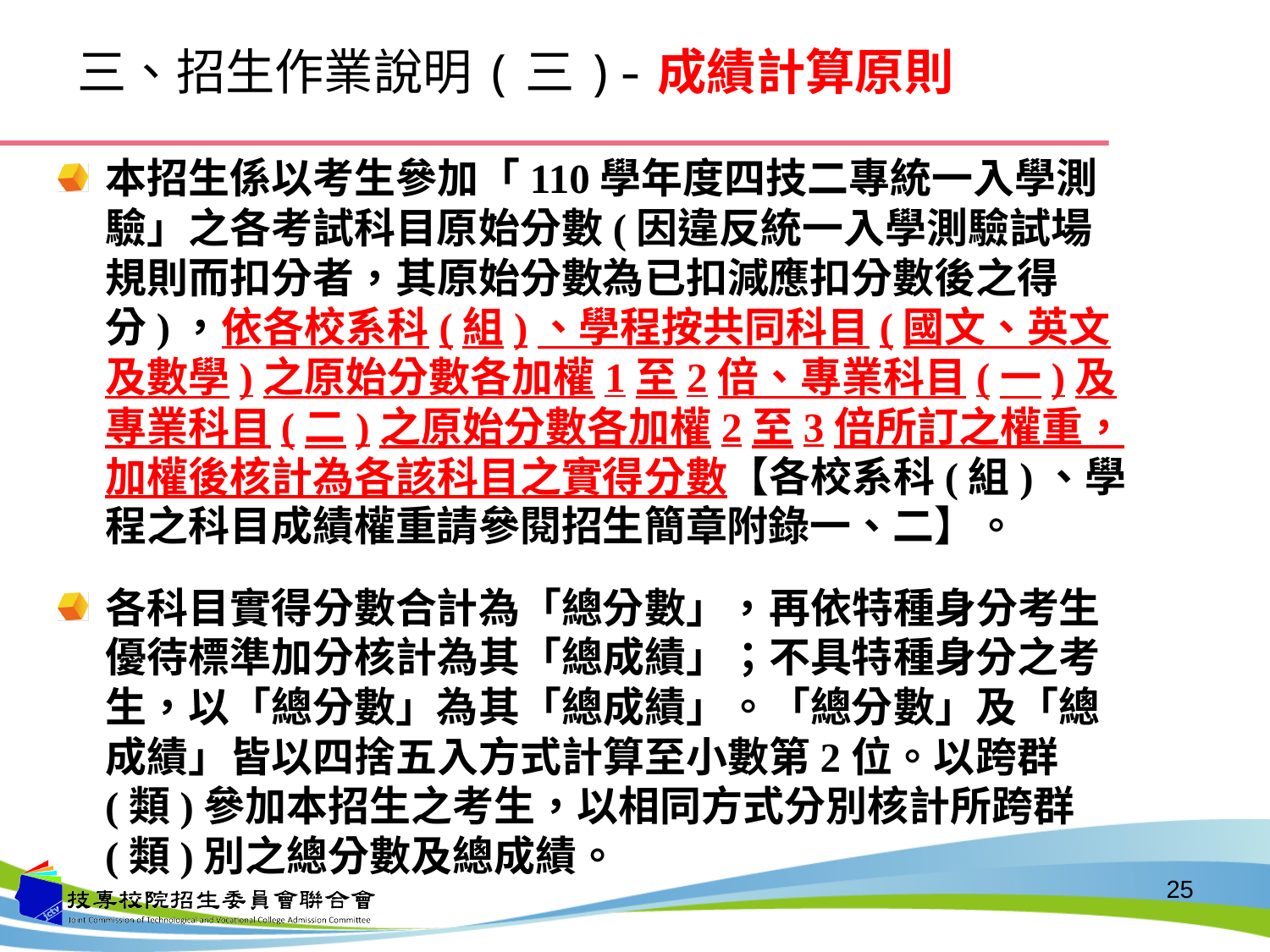

三、招生作業說明(三)-成績計算原則
本招生係以考生參加「110學年度四技二專統一入學測驗」之各考試科目原始分數(因違反統一入學測驗試場規則而扣分者，其原始分數為已扣減應扣分數後之得分)，依各校系科(組)、學程按共同科目(國文、英文及數學)之原始分數各加權1至2倍、專業科目(一)及專業科目(二)之原始分數各加權2至3倍所訂之權重，加權後核計為各該科目之實得分數【各校系科(組)、學程之科目成績權重請參閱招生簡章附錄一、二】。
各科目實得分數合計為「總分數」，再依特種身分考生優待標準加分核計為其「總成績」；不具特種身分之考生，以「總分數」為其「總成績」。「總分數」及「總成績」皆以四捨五入方式計算至小數第2位。以跨群(類)參加本招生之考生，以相同方式分別核計所跨群(類)別之總分數及總成績。

25